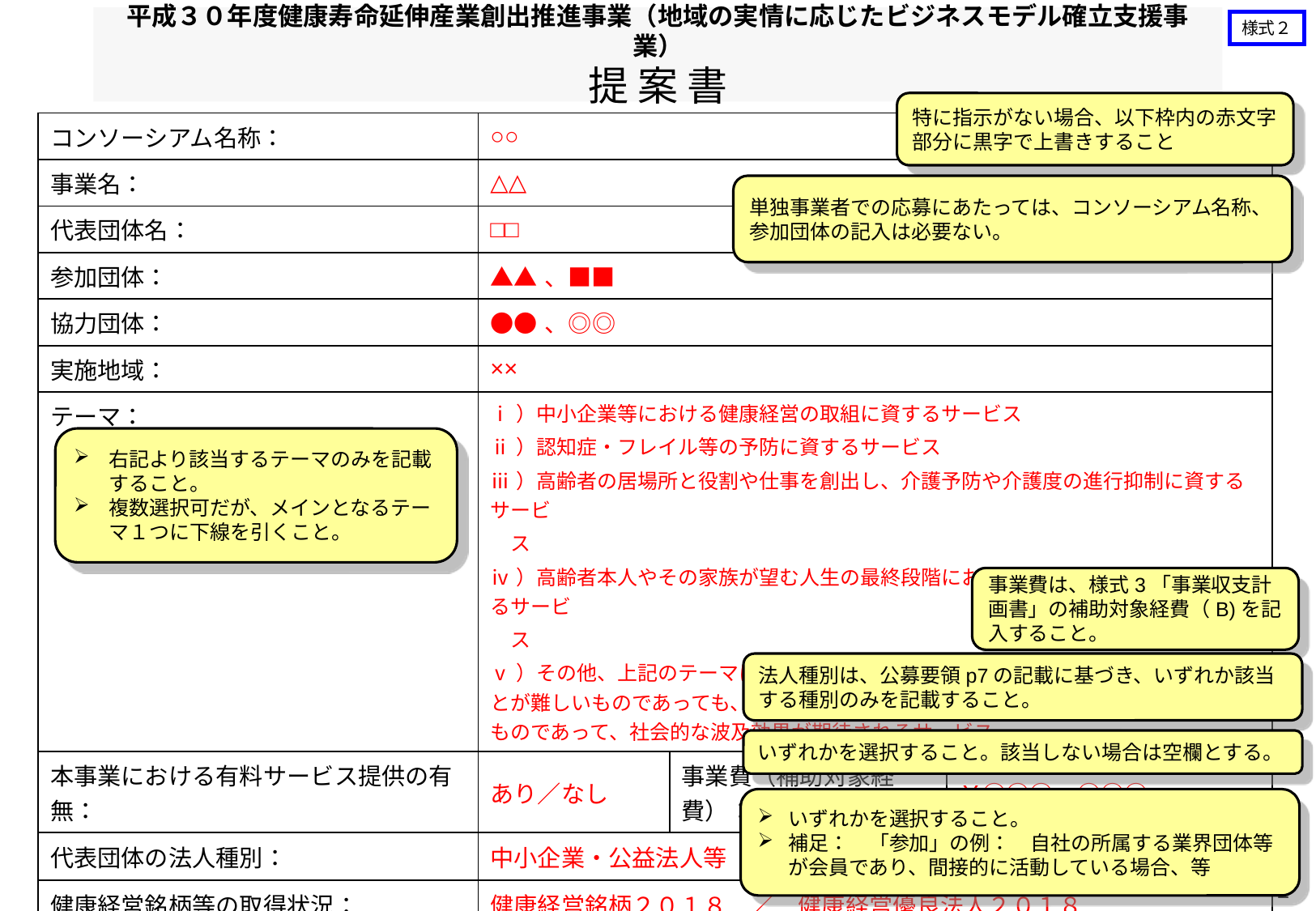

特に指示がない場合、以下枠内の赤文字部分に黒字で上書きすること
| コンソーシアム名称： | ○○ |  |  |
| --- | --- | --- | --- |
| 事業名： | △△ |  |  |
| 代表団体名： | □□ |  |  |
| 参加団体： | ▲▲、■■ |  |  |
| 協力団体： | ●●、◎◎ |  |  |
| 実施地域： | ×× |  |  |
| テーマ： | ⅰ）中小企業等における健康経営の取組に資するサービス ⅱ）認知症・フレイル等の予防に資するサービス ⅲ）高齢者の居場所と役割や仕事を創出し、介護予防や介護度の進行抑制に資するサービ 　ス ⅳ）高齢者本人やその家族が望む人生の最終段階における生活のサポート等に資するサービ 　ス ⅴ）その他、上記のテーマには該当しないものや、該当テーマを１つに限定することが難しいものであっても、健康寿命の延伸や地域包括ケアシステムの構築に資するものであって、社会的な波及効果が期待されるサービス |  |  |
| 本事業における有料サービス提供の有無： | あり／なし | 事業費（補助対象経費）： | ￥○○○，○○○－ |
| 代表団体の法人種別： | 中小企業・公益法人等　／　大企業 |  |  |
| 健康経営銘柄等の取得状況： | 健康経営銘柄２０１８　／　健康経営優良法人２０１８ |  |  |
| 代表団体における地域版次世代ヘルスケア産業協議会（以下、地域版協議会）への参加状況： | ① 地域版協議会会員である　／　地域版協議会の活動に参加している ② 地域版協議会は設立準備中であり、会員になる（参加する）予定である ③ その他　（地域版協議会はあるが接触したことはない、地域版協議会がない、 　　　　　　　　設置準備中だが会員になる（参加する）予定はない、等） |  |  |
単独事業者での応募にあたっては、コンソーシアム名称、参加団体の記入は必要ない。
右記より該当するテーマのみを記載すること。
複数選択可だが、メインとなるテーマ１つに下線を引くこと。
事業費は、様式3「事業収支計画書」の補助対象経費（B)を記入すること。
法人種別は、公募要領p7の記載に基づき、いずれか該当する種別のみを記載すること。
いずれかを選択すること。該当しない場合は空欄とする。
いずれかを選択すること。
補足：　「参加」の例：　自社の所属する業界団体等が会員であり、間接的に活動している場合、等